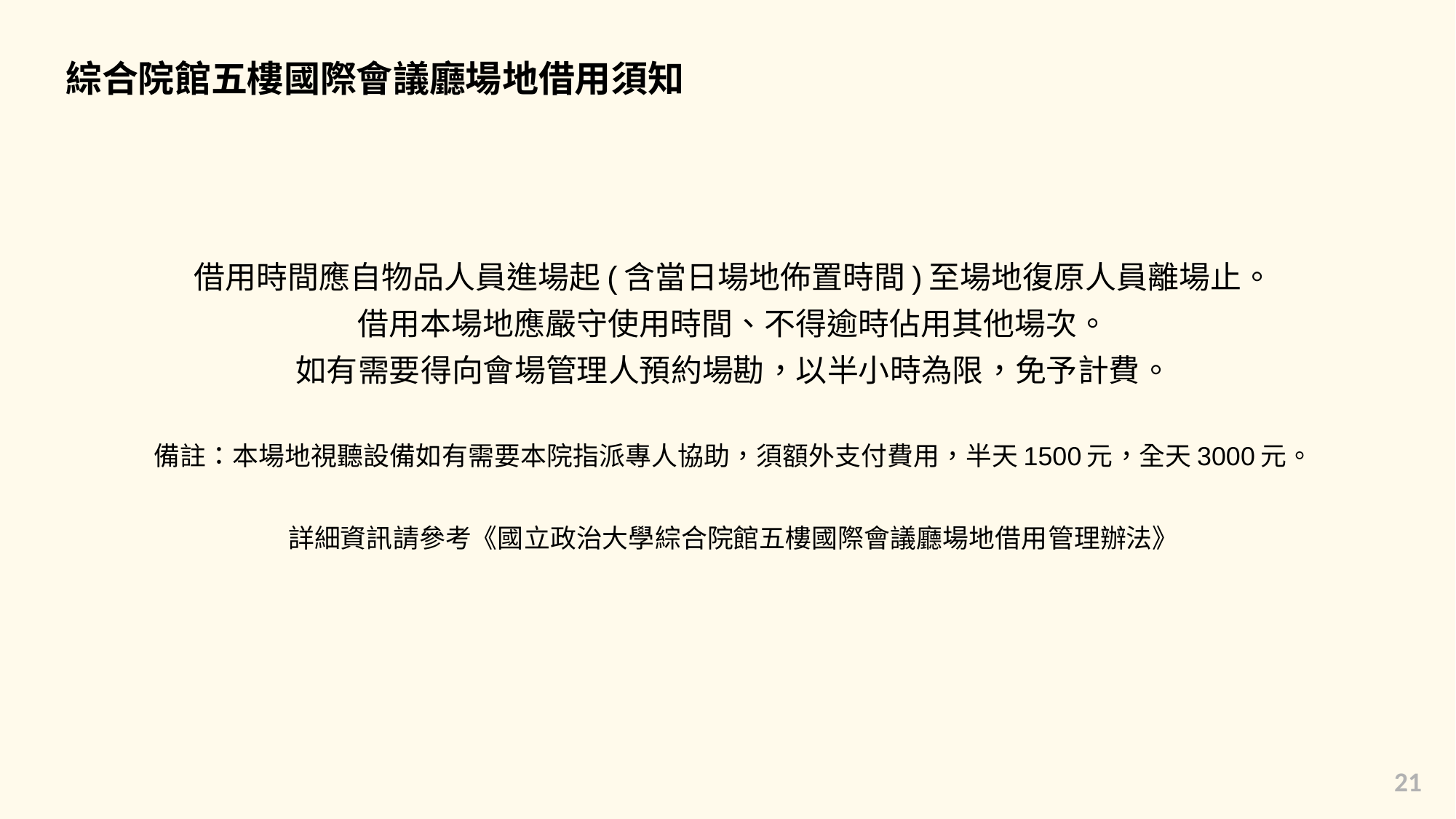

綜合院館五樓國際會議廳場地借用須知

借用時間應自物品人員進場起(含當日場地佈置時間)至場地復原人員離場止。
借用本場地應嚴守使用時間、不得逾時佔用其他場次。
如有需要得向會場管理人預約場勘，以半小時為限，免予計費。

備註：本場地視聽設備如有需要本院指派專人協助，須額外支付費用，半天1500元，全天3000元。

詳細資訊請參考《國立政治大學綜合院館五樓國際會議廳場地借用管理辦法》

21